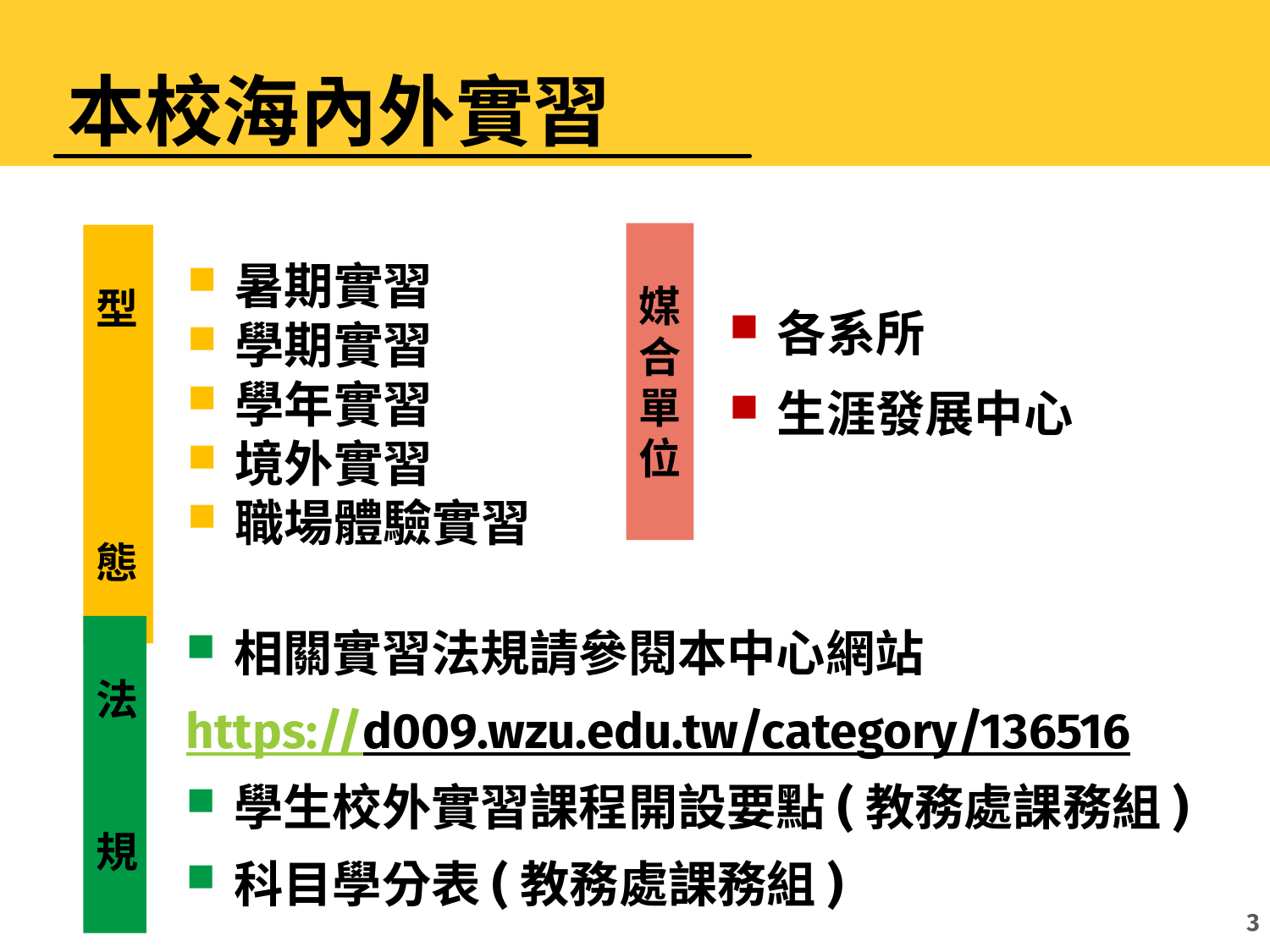

本校海內外實習

媒
合
單
位

型

態

暑期實習
學期實習
學年實習
境外實習
職場體驗實習
各系所
生涯發展中心

法

規

相關實習法規請參閱本中心網站
https://d009.wzu.edu.tw/category/136516
學生校外實習課程開設要點(教務處課務組)
科目學分表(教務處課務組)